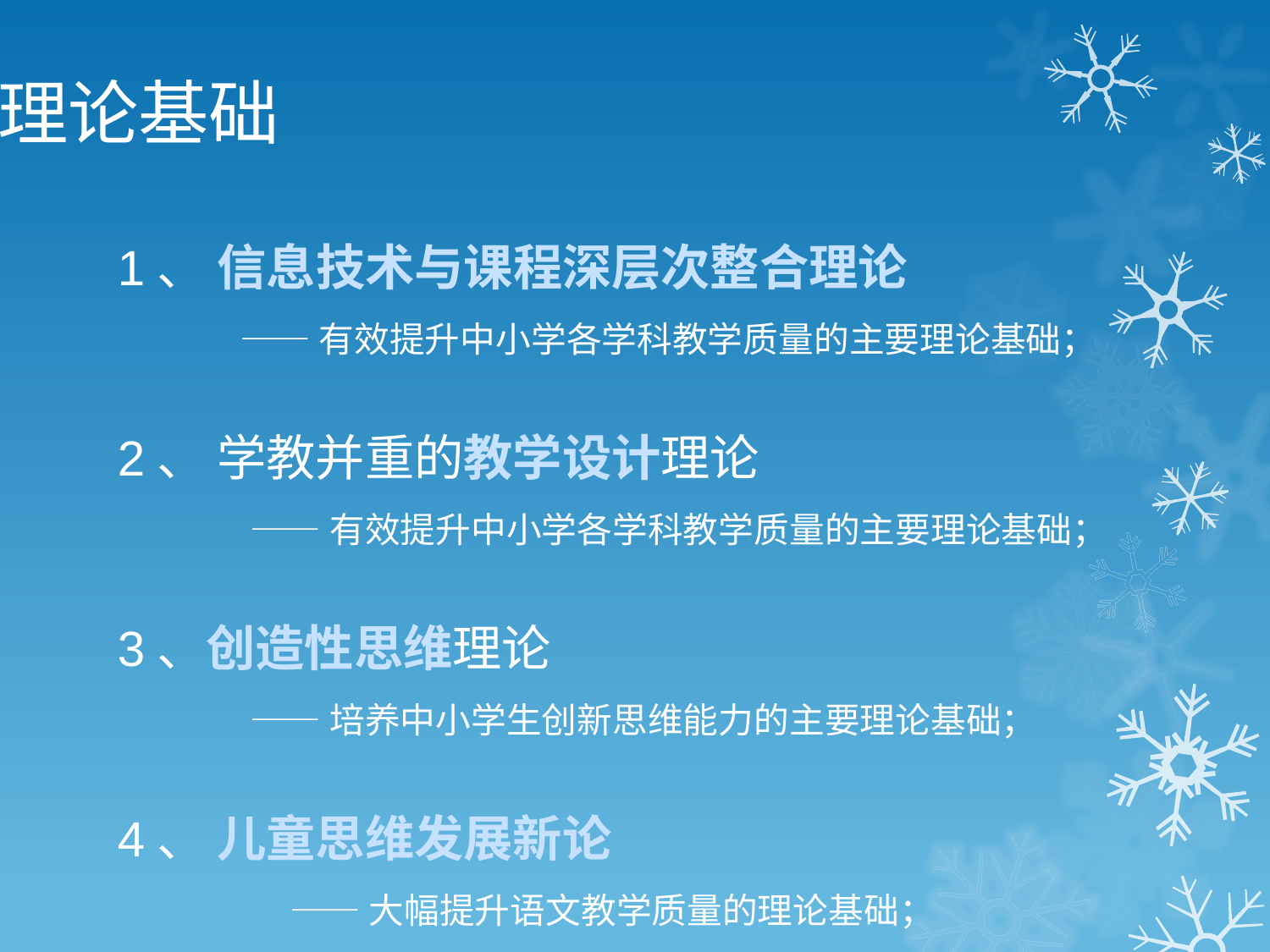

# 理论基础
1、 信息技术与课程深层次整合理论
                 ——有效提升中小学各学科教学质量的主要理论基础；

2、 学教并重的教学设计理论
                 ——有效提升中小学各学科教学质量的主要理论基础；

3、创造性思维理论
                 ——培养中小学生创新思维能力的主要理论基础；

4、 儿童思维发展新论
                      ——大幅提升语文教学质量的理论基础；